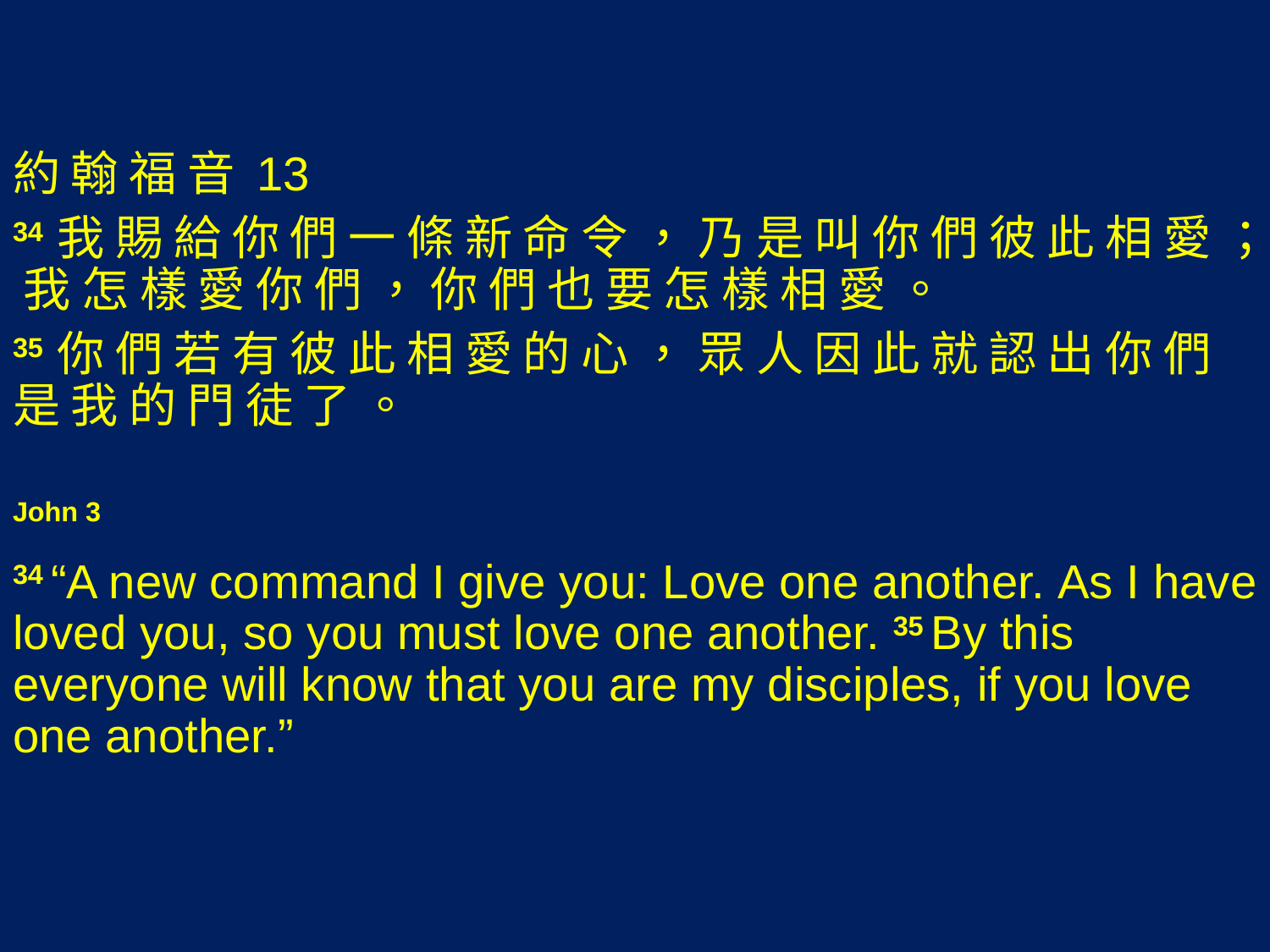

約 翰 福 音 13
34 我 賜 給 你 們 一 條 新 命 令 ， 乃 是 叫 你 們 彼 此 相 愛 ； 我 怎 樣 愛 你 們 ， 你 們 也 要 怎 樣 相 愛 。
35 你 們 若 有 彼 此 相 愛 的 心 ， 眾 人 因 此 就 認 出 你 們 是 我 的 門 徒 了 。

John 3
34 “A new command I give you: Love one another. As I have loved you, so you must love one another. 35 By this everyone will know that you are my disciples, if you love one another.”